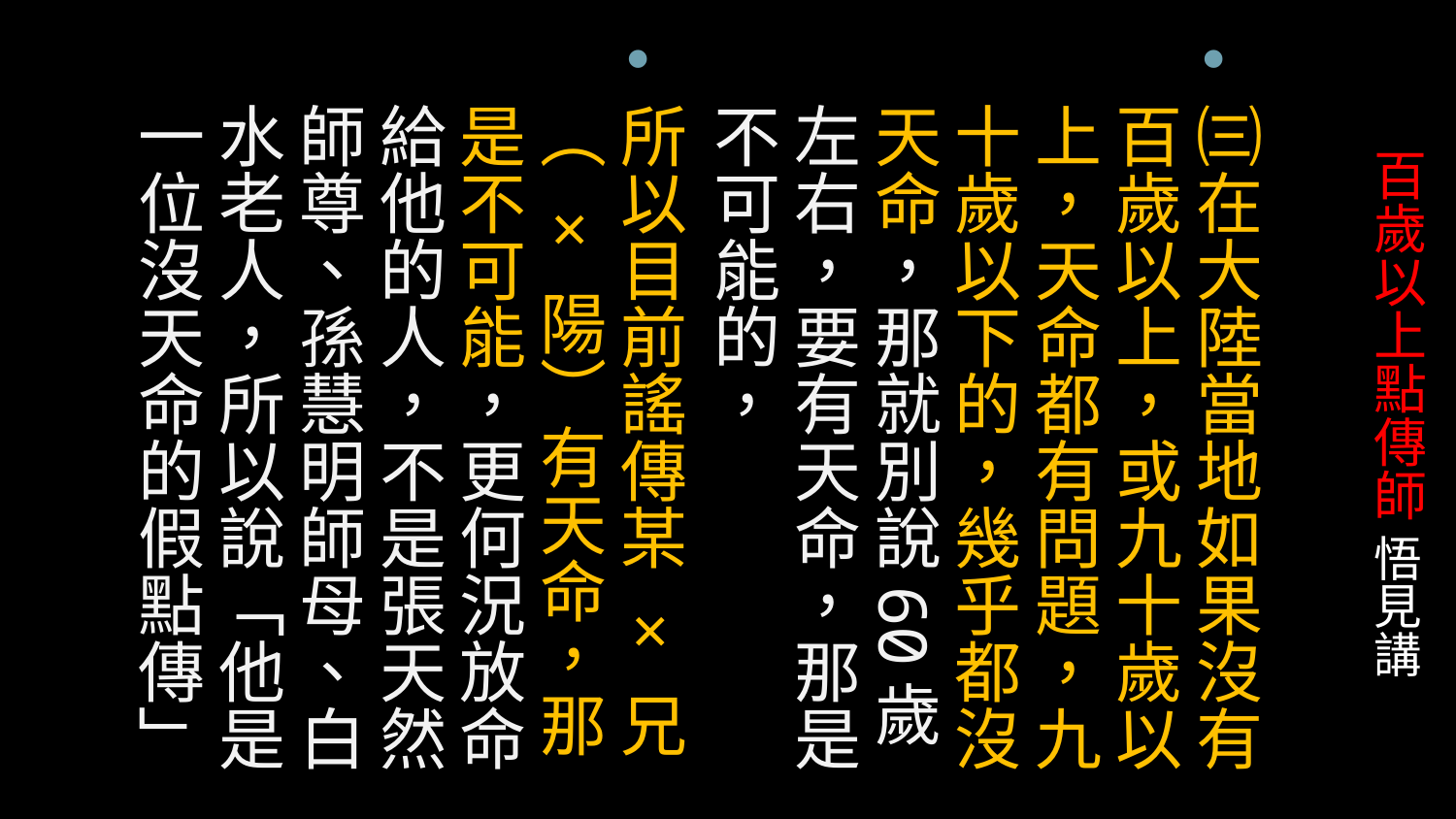

㈢在大陸當地如果沒有百歲以上，或九十歲以上，天命都有問題，九十歲以下的，幾乎都沒天命，那就別說60歲左右，要有天命，那是不可能的，
所以目前謠傳某×兄（×陽）有天命，那是不可能，更何況放命給他的人，不是張天然師尊、孫慧明師母、白水老人，所以說「他是一位沒天命的假點傳」

# 百歲以上點傳師 悟見講